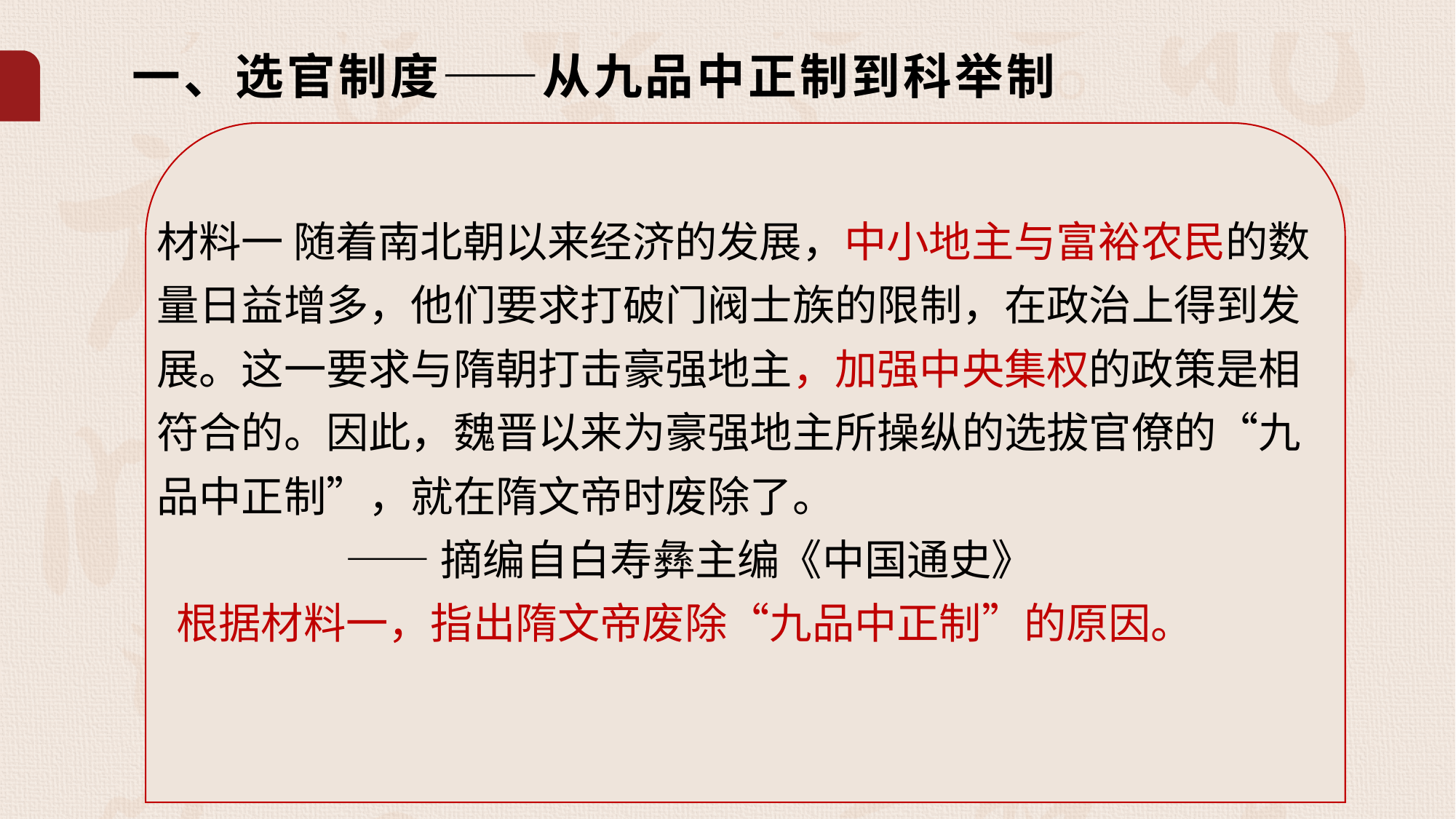

一、选官制度——从九品中正制到科举制

材料一 随着南北朝以来经济的发展，中小地主与富裕农民的数量日益增多，他们要求打破门阀士族的限制，在政治上得到发展。这一要求与隋朝打击豪强地主，加强中央集权的政策是相符合的。因此，魏晋以来为豪强地主所操纵的选拔官僚的“九品中正制”，就在隋文帝时废除了。
                    ——摘编自白寿彝主编《中国通史》
 根据材料一，指出隋文帝废除“九品中正制”的原因。